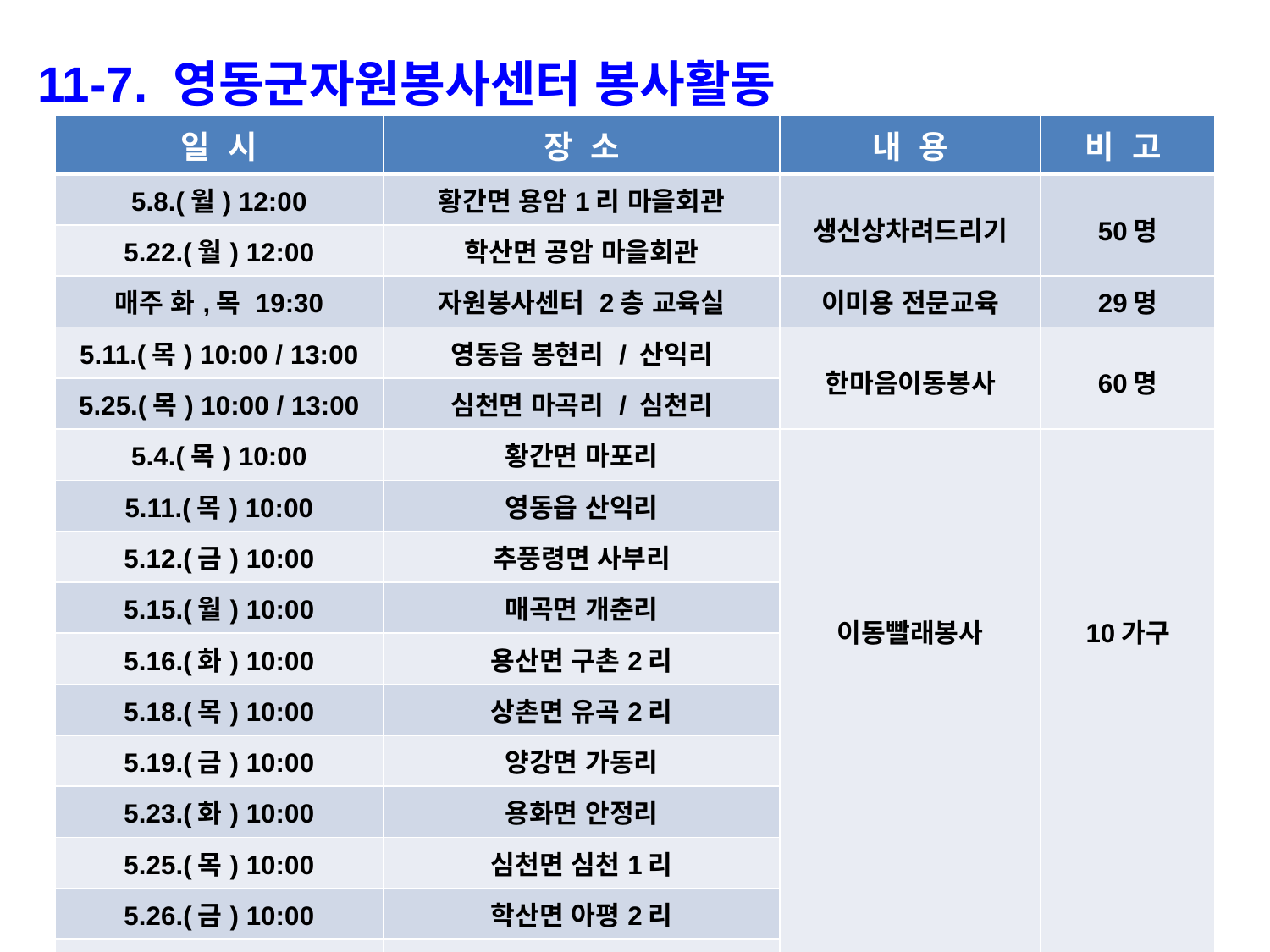

11-7. 영동군자원봉사센터 봉사활동

| 일 시 | 장 소 | 내 용 | 비 고 |
| --- | --- | --- | --- |
| 5.8.(월) 12:00 | 황간면 용암1리 마을회관 | 생신상차려드리기 | 50명 |
| 5.22.(월) 12:00 | 학산면 공암 마을회관 |  |  |
| 매주 화,목 19:30 | 자원봉사센터 2층 교육실 | 이미용 전문교육 | 29명 |
| 5.11.(목) 10:00 / 13:00 | 영동읍 봉현리 / 산익리 | 한마음이동봉사 | 60명 |
| 5.25.(목) 10:00 / 13:00 | 심천면 마곡리 / 심천리 |  |  |
| 5.4.(목) 10:00 | 황간면 마포리 | 이동빨래봉사 | 10가구 |
| 5.11.(목) 10:00 | 영동읍 산익리 |  |  |
| 5.12.(금) 10:00 | 추풍령면 사부리 |  |  |
| 5.15.(월) 10:00 | 매곡면 개춘리 |  |  |
| 5.16.(화) 10:00 | 용산면 구촌2리 |  |  |
| 5.18.(목) 10:00 | 상촌면 유곡2리 |  |  |
| 5.19.(금) 10:00 | 양강면 가동리 |  |  |
| 5.23.(화) 10:00 | 용화면 안정리 |  |  |
| 5.25.(목) 10:00 | 심천면 심천1리 |  |  |
| 5.26.(금) 10:00 | 학산면 아평2리 |  |  |
| 5.29.(월) 10:00 | 양산면 명덕리 |  |  |